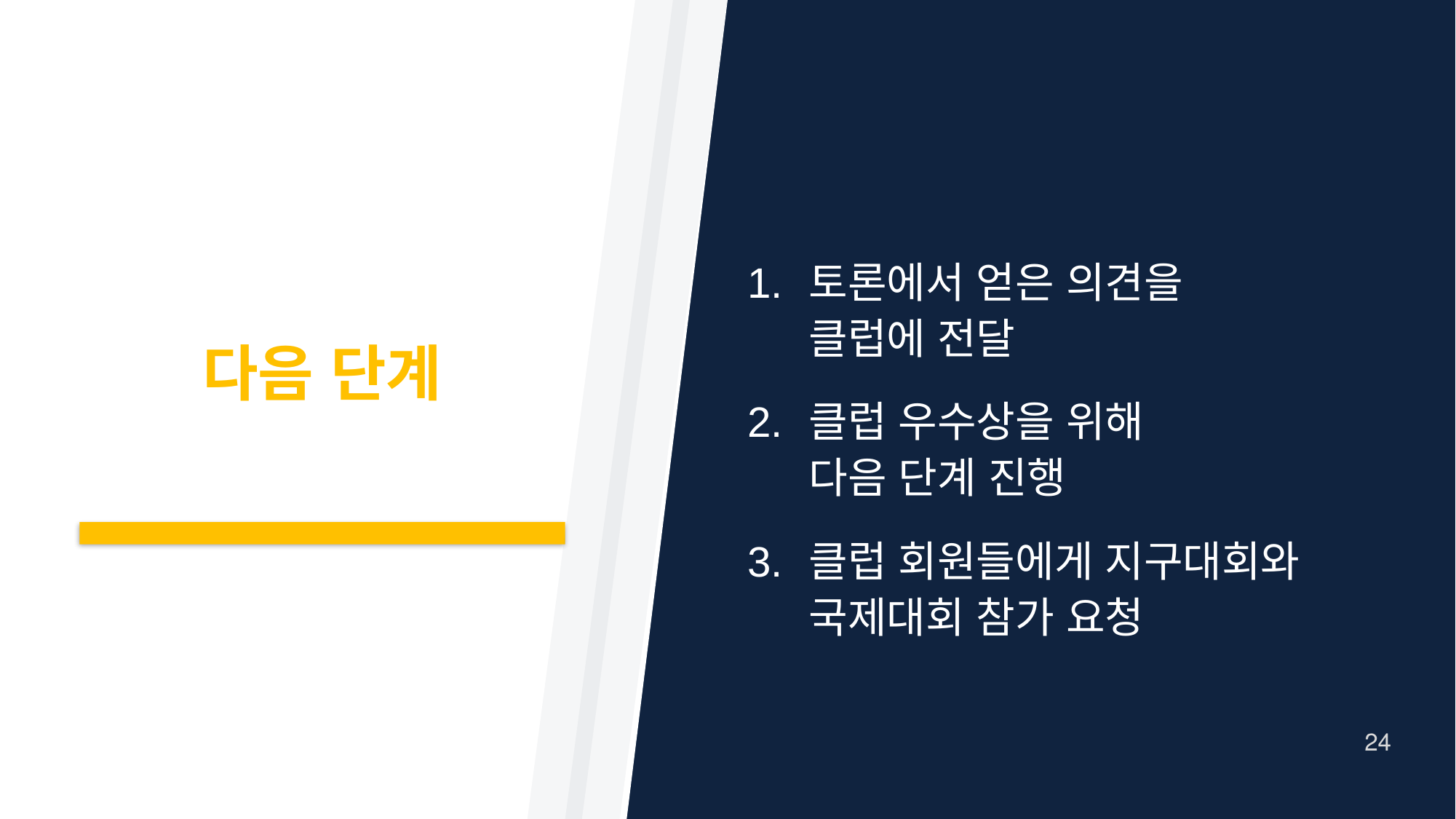

토론에서 얻은 의견을
클럽에 전달
클럽 우수상을 위해
다음 단계 진행
클럽 회원들에게 지구대회와 국제대회 참가 요청
# 다음 단계